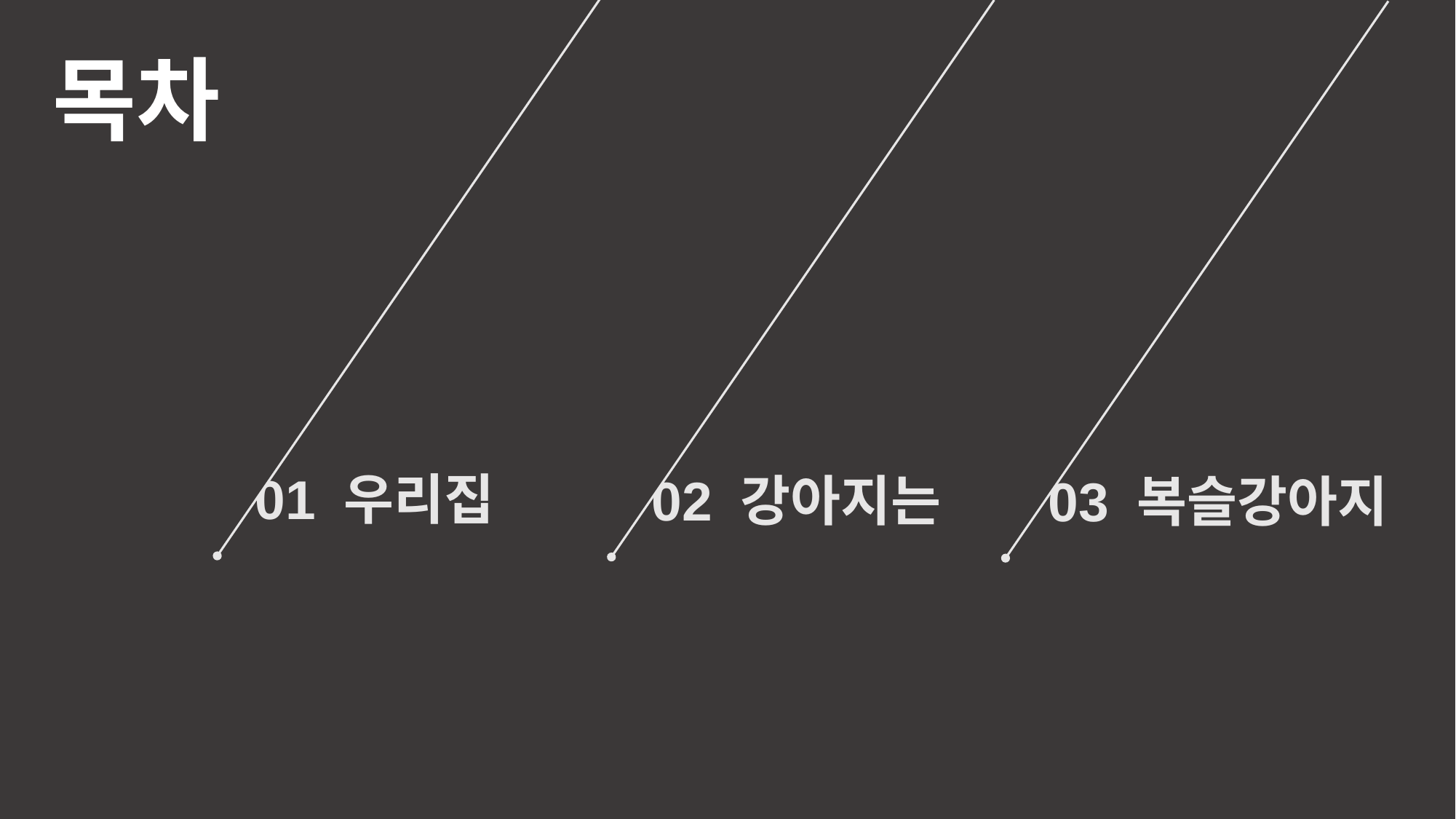

02 강아지는

01 우리집

03 복슬강아지
목차